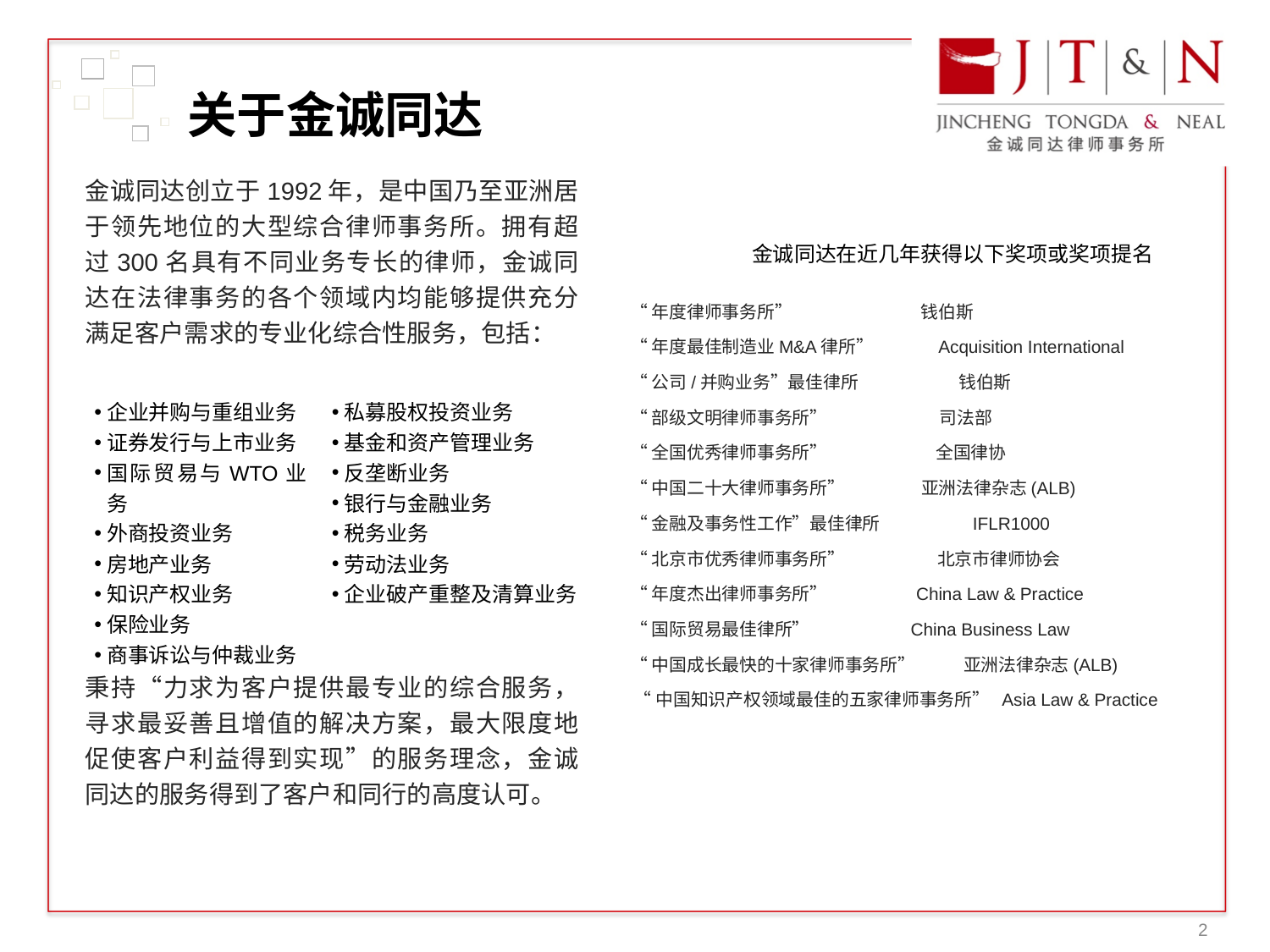

关于金诚同达
金诚同达创立于1992年，是中国乃至亚洲居于领先地位的大型综合律师事务所。拥有超过300名具有不同业务专长的律师，金诚同达在法律事务的各个领域内均能够提供充分满足客户需求的专业化综合性服务，包括：

秉持“力求为客户提供最专业的综合服务，寻求最妥善且增值的解决方案，最大限度地促使客户利益得到实现”的服务理念，金诚同达的服务得到了客户和同行的高度认可。
金诚同达在近几年获得以下奖项或奖项提名
“年度律师事务所”                                钱伯斯
“年度最佳制造业M&A律所”               Acquisition International
“公司/并购业务”最佳律所                         钱伯斯
“部级文明律师事务所”                            司法部
“全国优秀律师事务所”                           全国律协
“中国二十大律师事务所”                   亚洲法律杂志(ALB)
“金融及事务性工作”最佳律所                      IFLR1000
“北京市优秀律师事务所”                       北京市律师协会
“年度杰出律师事务所”                     China Law & Practice
“国际贸易最佳律所”                        China Business Law
“中国成长最快的十家律师事务所”            亚洲法律杂志(ALB)
 “中国知识产权领域最佳的五家律师事务所”  Asia Law & Practice

企业并购与重组业务
证券发行与上市业务
国际贸易与WTO业务
外商投资业务
房地产业务
知识产权业务
保险业务
商事诉讼与仲裁业务
私募股权投资业务
基金和资产管理业务
反垄断业务
银行与金融业务
税务业务
劳动法业务
企业破产重整及清算业务
2